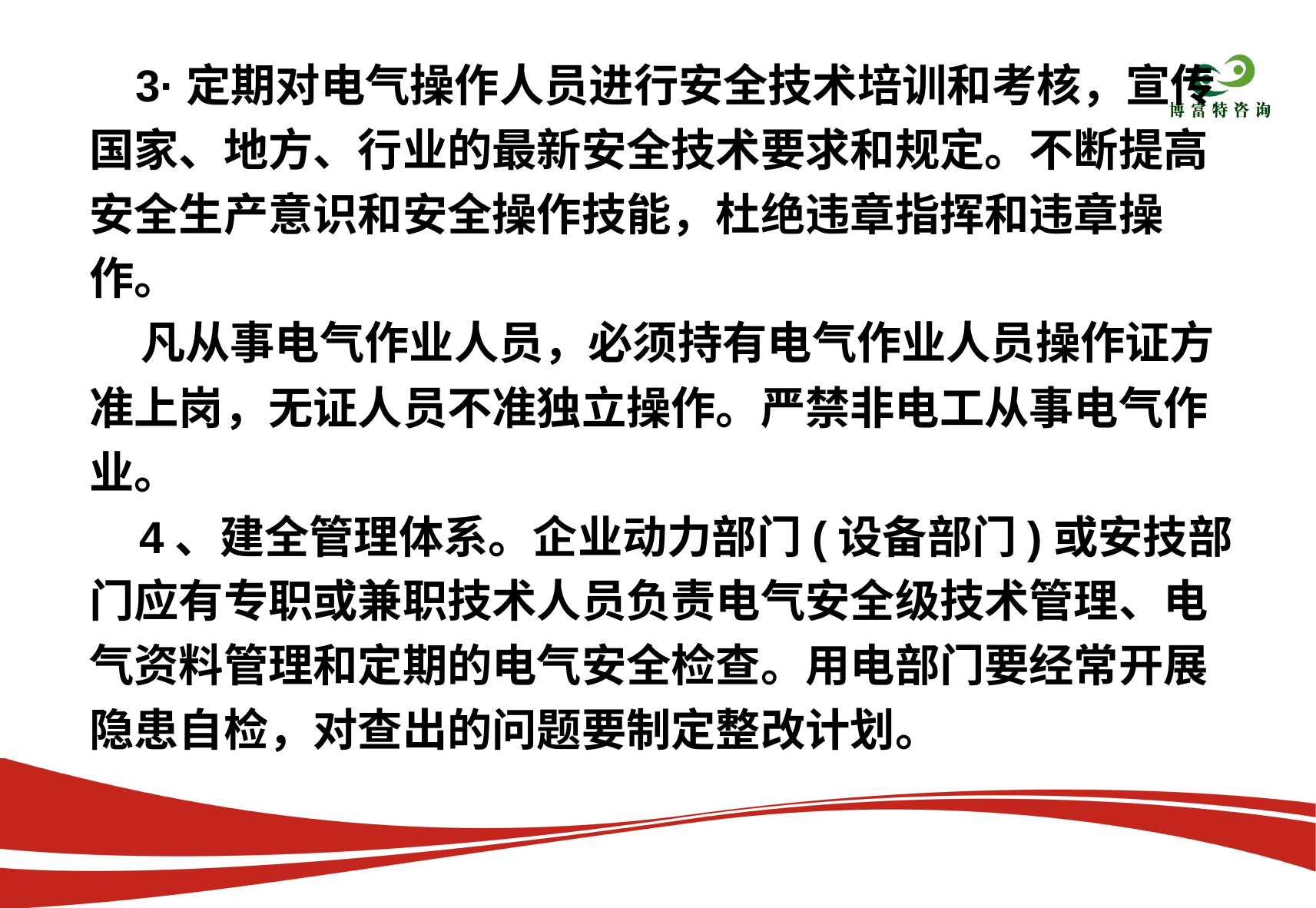

61
    3·定期对电气操作人员进行安全技术培训和考核，宣传国家、地方、行业的最新安全技术要求和规定。不断提高安全生产意识和安全操作技能，杜绝违章指挥和违章操作。
    凡从事电气作业人员，必须持有电气作业人员操作证方准上岗，无证人员不准独立操作。严禁非电工从事电气作业。
    4、建全管理体系。企业动力部门(设备部门)或安技部门应有专职或兼职技术人员负责电气安全级技术管理、电气资料管理和定期的电气安全检查。用电部门要经常开展隐患自检，对查出的问题要制定整改计划。